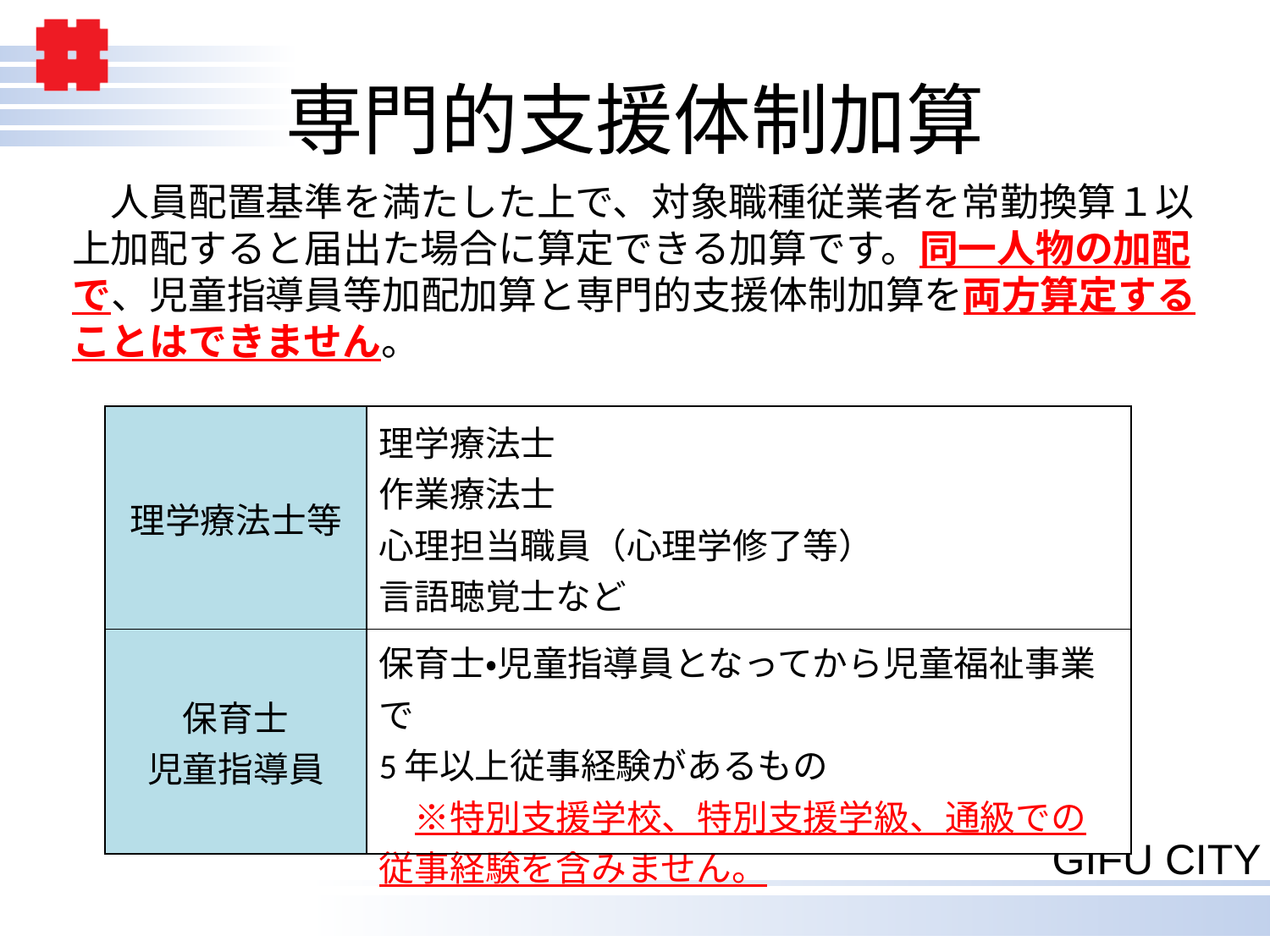

# 専門的支援体制加算
　人員配置基準を満たした上で、対象職種従業者を常勤換算１以上加配すると届出た場合に算定できる加算です。同一人物の加配で、児童指導員等加配加算と専門的支援体制加算を両方算定することはできません。
| 理学療法士等 | 理学療法士 作業療法士 心理担当職員（心理学修了等） 言語聴覚士など |
| --- | --- |
| 保育士 児童指導員 | 保育士・児童指導員となってから児童福祉事業で 5年以上従事経験があるもの 　※特別支援学校、特別支援学級、通級での従事経験を含みません。 |